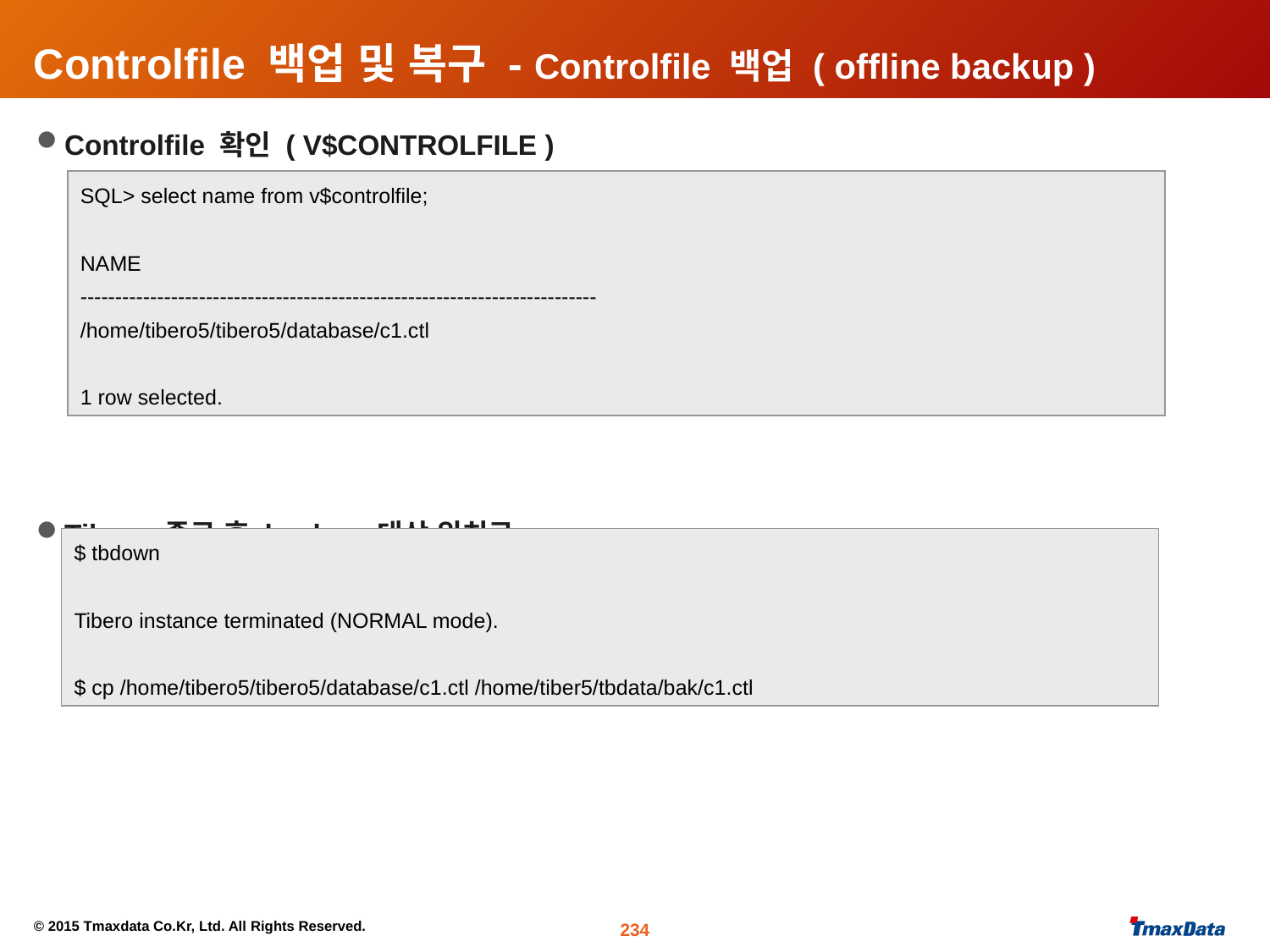

# Controlfile 백업 및 복구 - Controlfile 백업 ( offline backup )
Controlfile 확인 ( V$CONTROLFILE )

Tibero 종료 후 backup 대상 위치로 copy

SQL> select name from v$controlfile;

NAME
--------------------------------------------------------------------------
/home/tibero5/tibero5/database/c1.ctl

1 row selected.
$ tbdown

Tibero instance terminated (NORMAL mode).

$ cp /home/tibero5/tibero5/database/c1.ctl /home/tiber5/tbdata/bak/c1.ctl